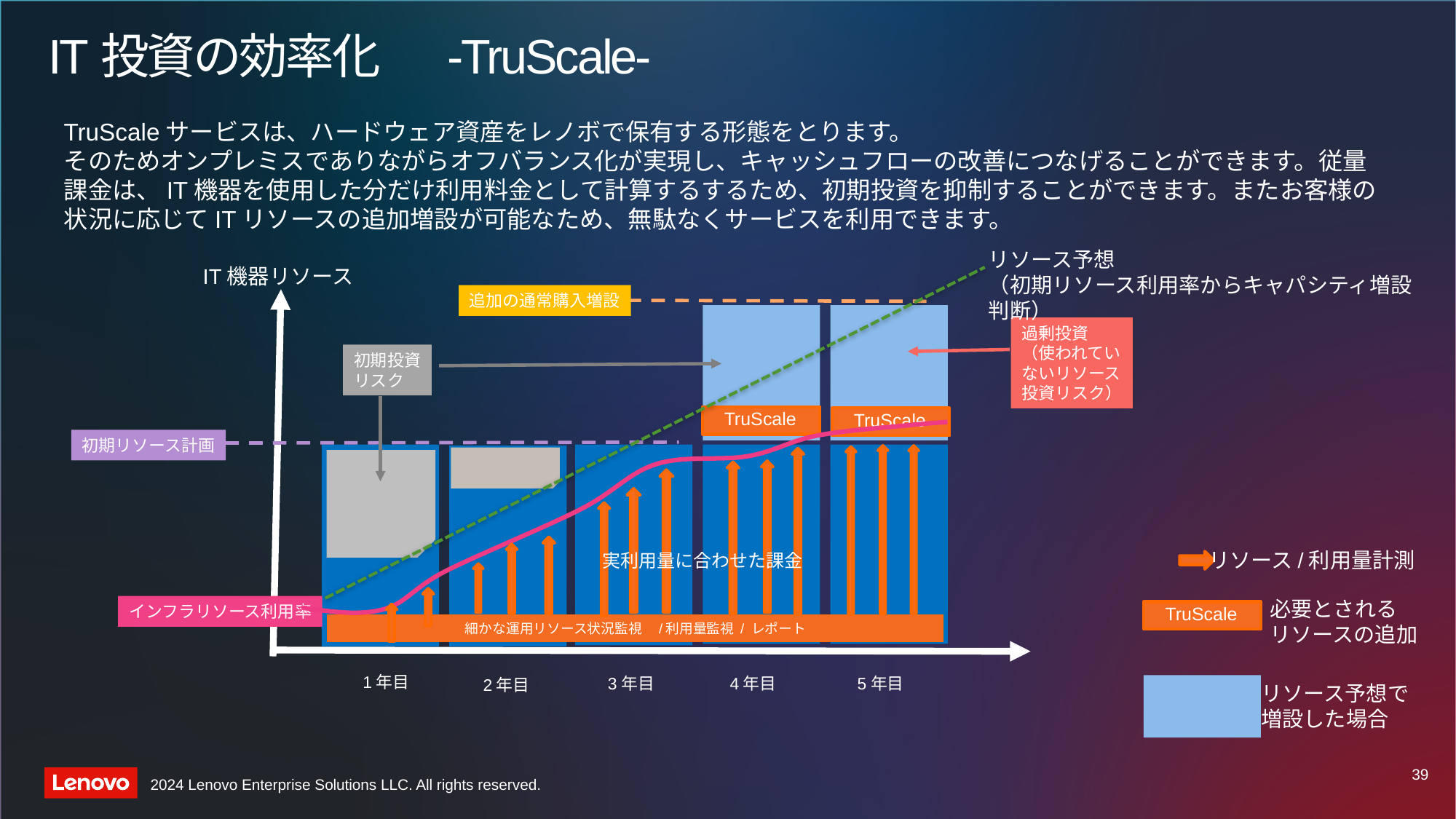

IT投資の効率化　 -TruScale-
TruScaleサービスは、ハードウェア資産をレノボで保有する形態をとります。
そのためオンプレミスでありながらオフバランス化が実現し、キャッシュフローの改善につなげることができます。従量課金は、IT機器を使用した分だけ利用料金として計算するするため、初期投資を抑制することができます。またお客様の状況に応じてITリソースの追加増設が可能なため、無駄なくサービスを利用できます。
リソース予想
（初期リソース利用率からキャパシティ増設判断）
IT機器リソース
追加の通常購入増設

過剰投資
（使われてい
ないリソース
投資リスク）
初期投資
リスク
TruScale

TruScale

初期リソース計画

リソース/利用量計測

実利用量に合わせた課金

必要とされる
リソースの追加
インフラリソース利用率
TruScale

細かな運用リソース状況監視　/利用量監視 / レポート

1年目
3年目
4年目
5年目
2年目

リソース予想で
増設した場合
39